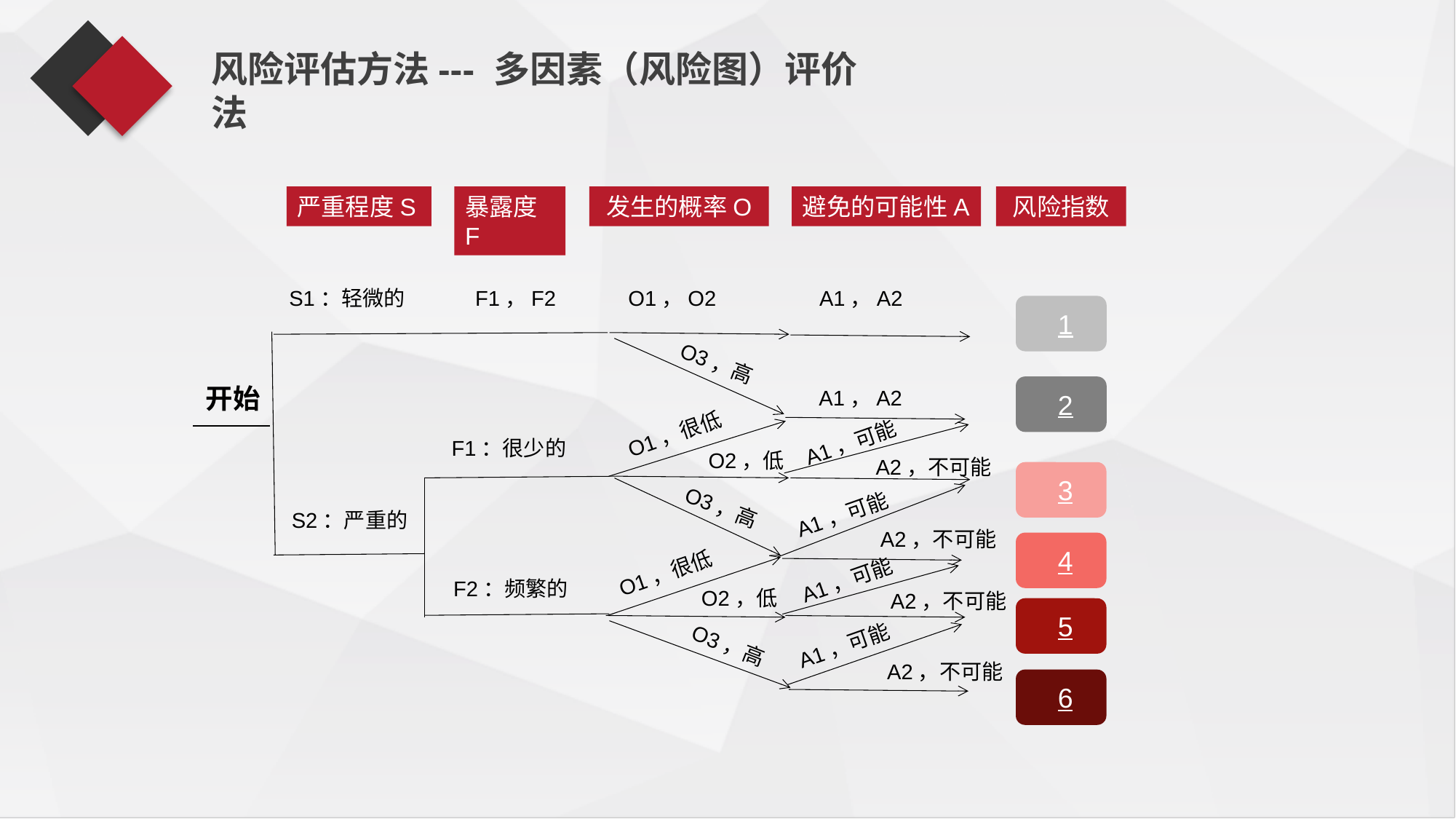

风险评估方法--- 多因素（风险图）评价法
严重程度S
暴露度F
发生的概率O
避免的可能性A
风险指数
S1：轻微的
F1，F2
O1，O2
A1，A2
1
O3，高
    开始
2
A1，A2
O1，很低
A1，可能
F1：很少的
O2，低
A2，不可能
3
A1，可能
O3，高
S2：严重的
A2，不可能
4
O1，很低
A1，可能
F2：频繁的
O2，低
A2，不可能
5
A1，可能
O3，高
A2，不可能
6